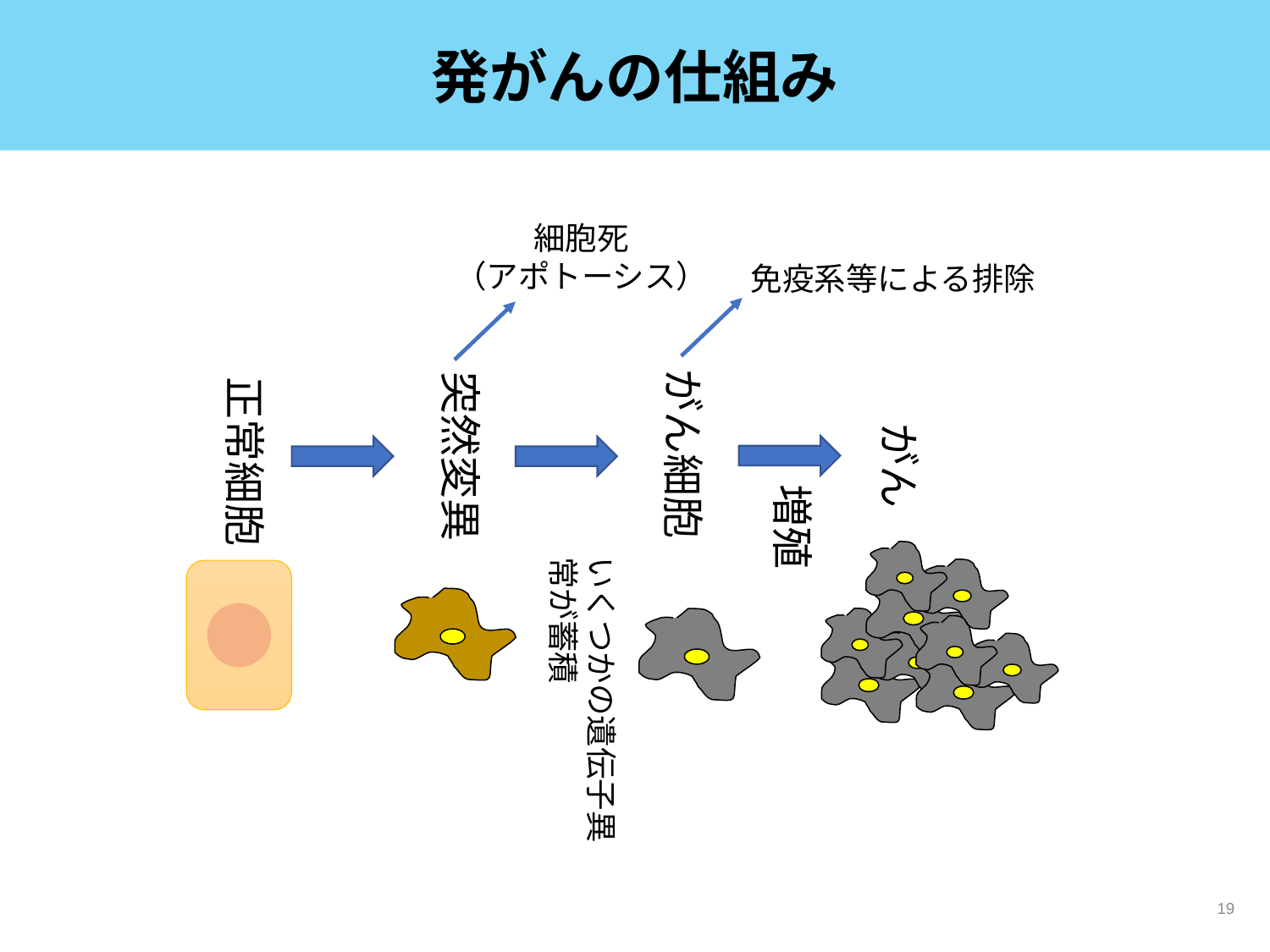

# 発がんの仕組み
細胞死
（アポトーシス）
免疫系等による排除
がん細胞
突然変異
正常細胞
がん

増殖

いくつかの遺伝子異常が蓄積

19